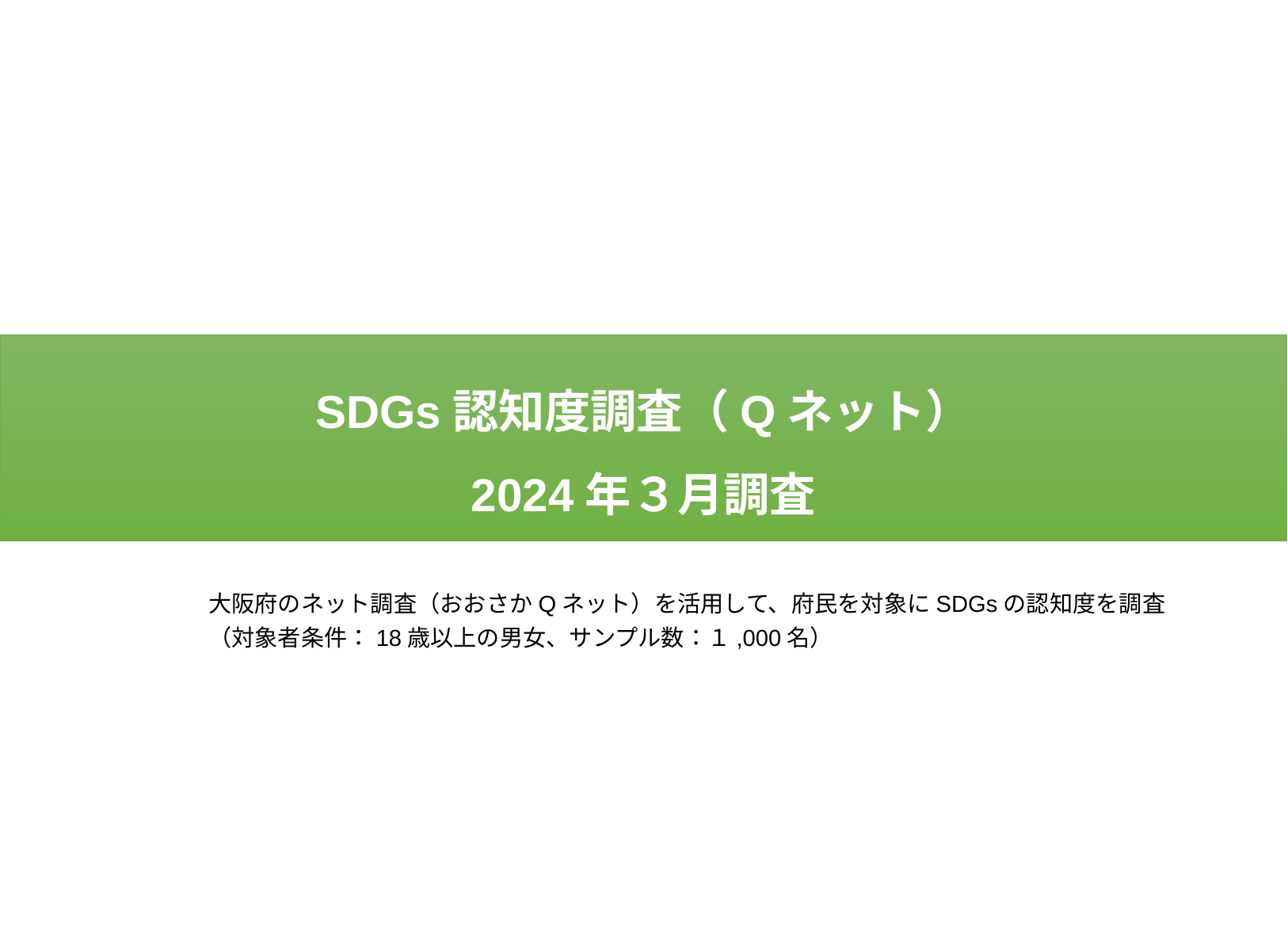

SDGs認知度調査（Qネット）
2024年３月調査
大阪府のネット調査（おおさかQネット）を活用して、府民を対象にSDGsの認知度を調査
（対象者条件：18歳以上の男女、サンプル数：１,000名）